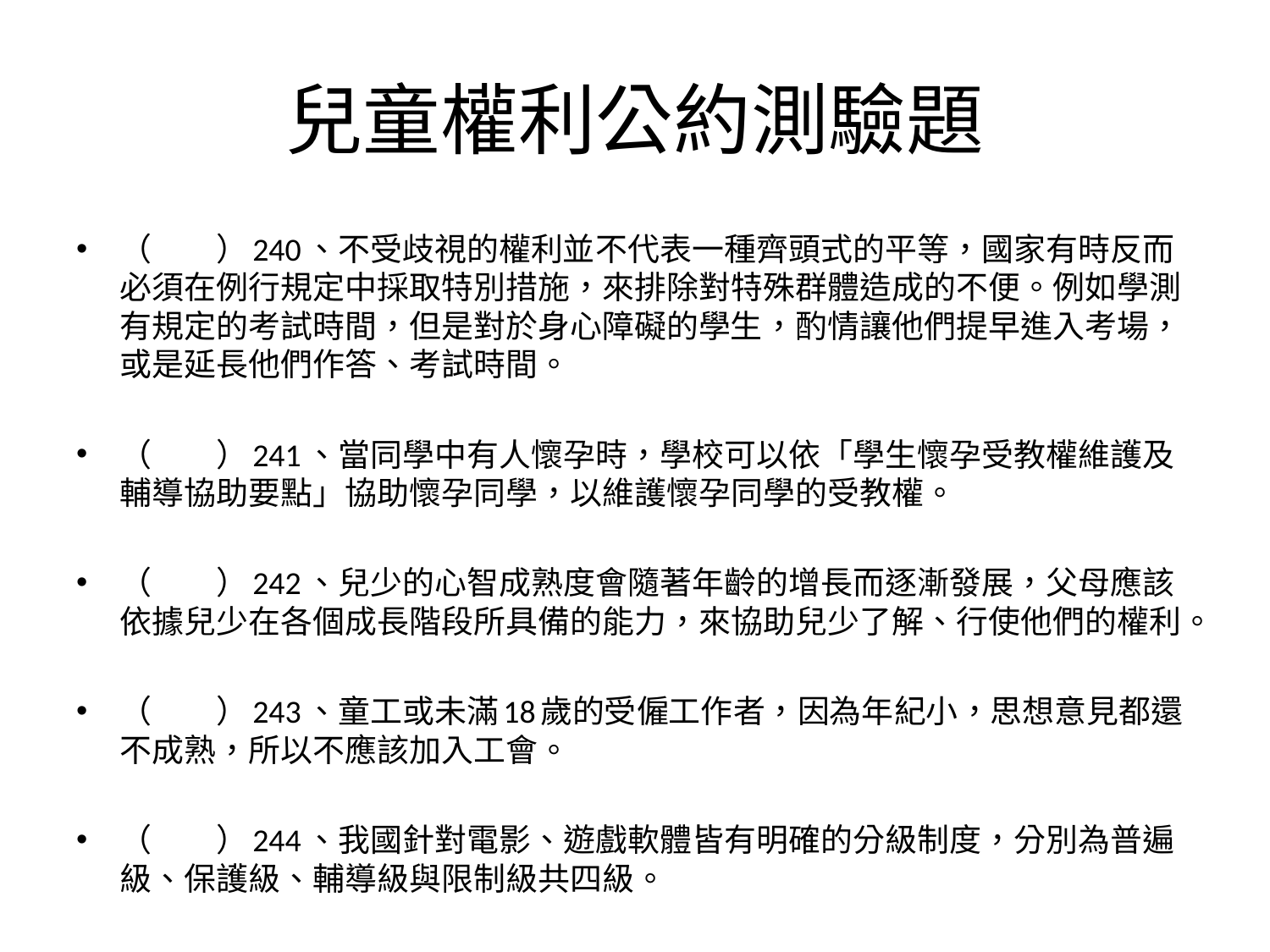

# 兒童權利公約測驗題
（　　）240、不受歧視的權利並不代表一種齊頭式的平等，國家有時反而必須在例行規定中採取特別措施，來排除對特殊群體造成的不便。例如學測有規定的考試時間，但是對於身心障礙的學生，酌情讓他們提早進入考場，或是延長他們作答、考試時間。

（　　）241、當同學中有人懷孕時，學校可以依「學生懷孕受教權維護及輔導協助要點」協助懷孕同學，以維護懷孕同學的受教權。

（　　）242、兒少的心智成熟度會隨著年齡的增長而逐漸發展，父母應該依據兒少在各個成長階段所具備的能力，來協助兒少了解、行使他們的權利。

（　　）243、童工或未滿18歲的受僱工作者，因為年紀小，思想意見都還不成熟，所以不應該加入工會。

（　　）244、我國針對電影、遊戲軟體皆有明確的分級制度，分別為普遍級、保護級、輔導級與限制級共四級。